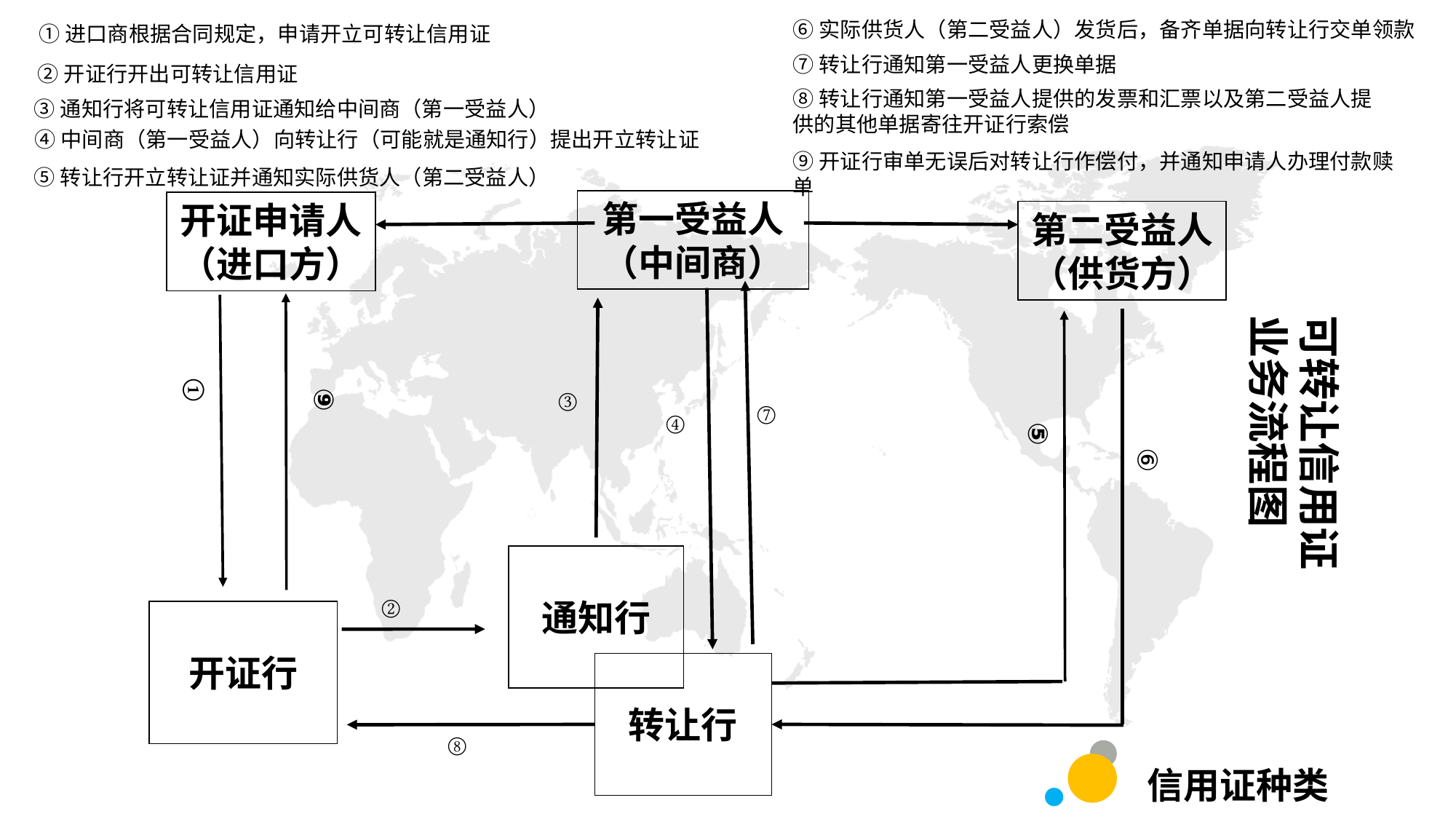

⑥实际供货人（第二受益人）发货后，备齐单据向转让行交单领款
①进口商根据合同规定，申请开立可转让信用证
⑦转让行通知第一受益人更换单据
②开证行开出可转让信用证
⑧转让行通知第一受益人提供的发票和汇票以及第二受益人提供的其他单据寄往开证行索偿
③通知行将可转让信用证通知给中间商（第一受益人）
④中间商（第一受益人）向转让行（可能就是通知行）提出开立转让证
⑨开证行审单无误后对转让行作偿付，并通知申请人办理付款赎单
⑤转让行开立转让证并通知实际供货人（第二受益人）
第一受益人
（中间商）
开证申请人（进口方）
第二受益人
（供货方）
可转让信用证业务流程图
①
⑨
③
⑦
④
⑤
⑥

通知行

②

开证行

转让行

⑧

信用证种类